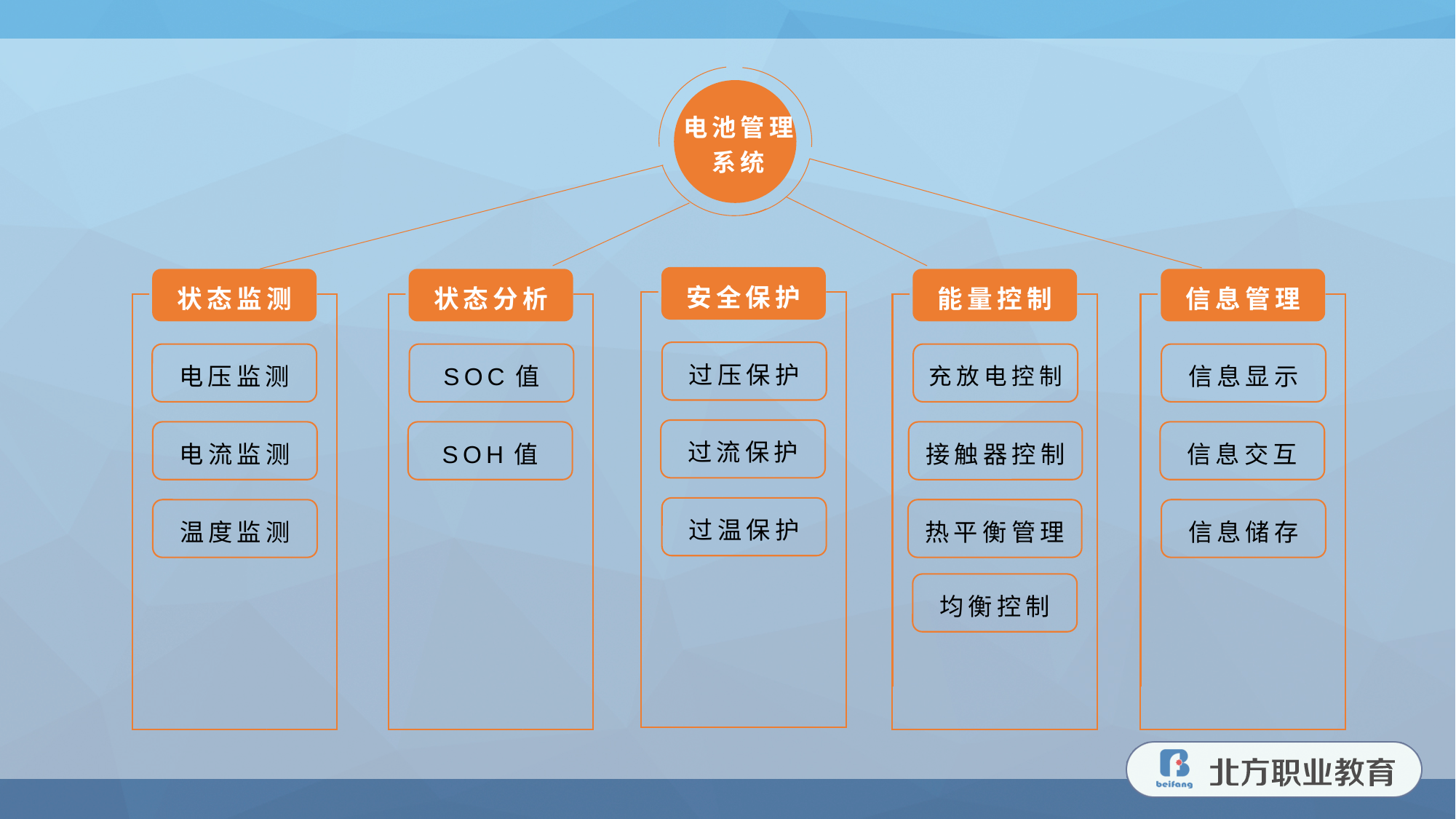

电池管理
系统
安全保护
状态监测
状态分析
能量控制
信息管理

过压保护
电压监测
SOC值
充放电控制
信息显示
过流保护
电流监测
SOH值
信息交互
接触器控制
过温保护
信息储存
温度监测
热平衡管理
均衡控制